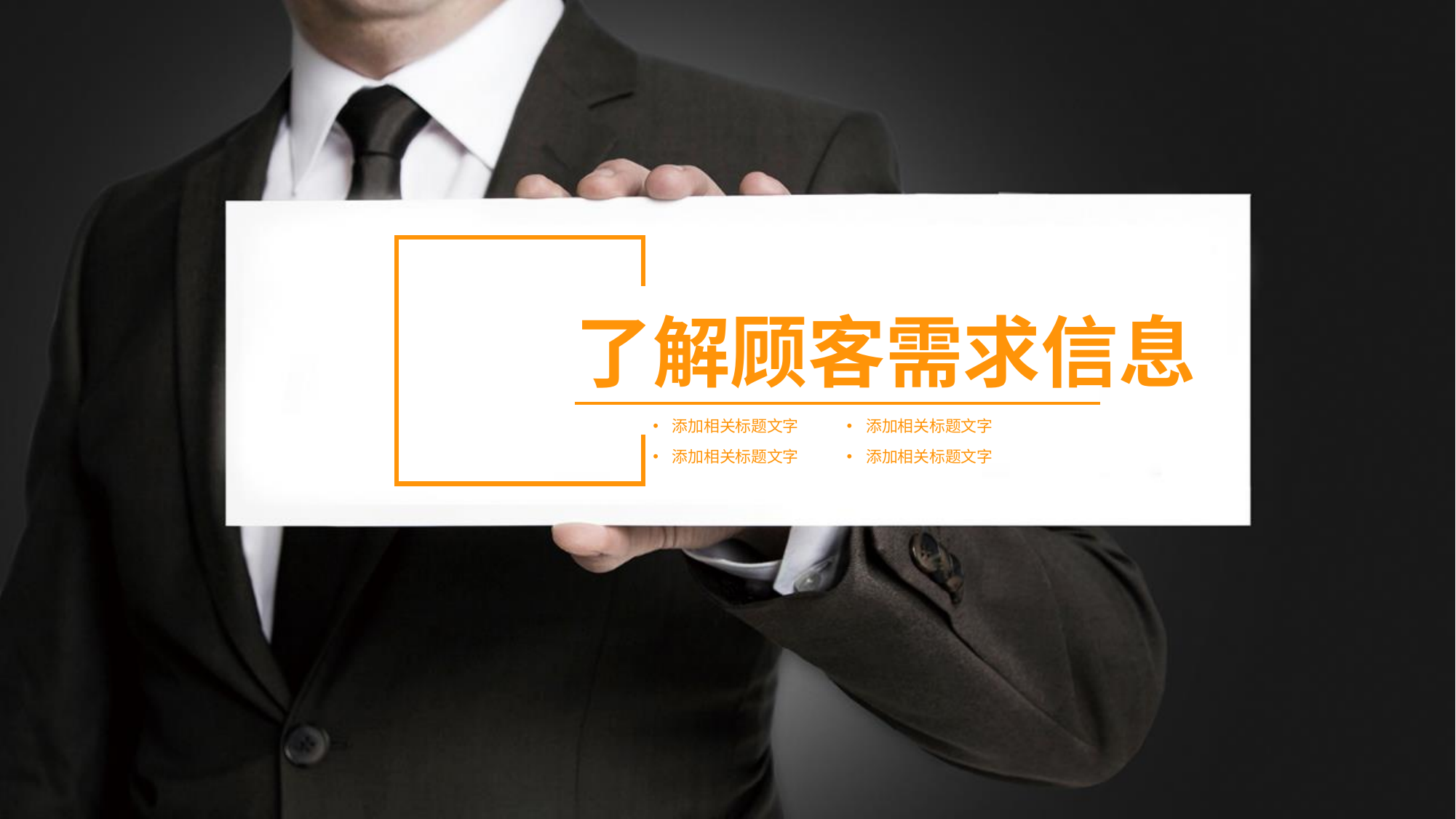

了解顾客需求信息
添加相关标题文字
添加相关标题文字
添加相关标题文字
添加相关标题文字